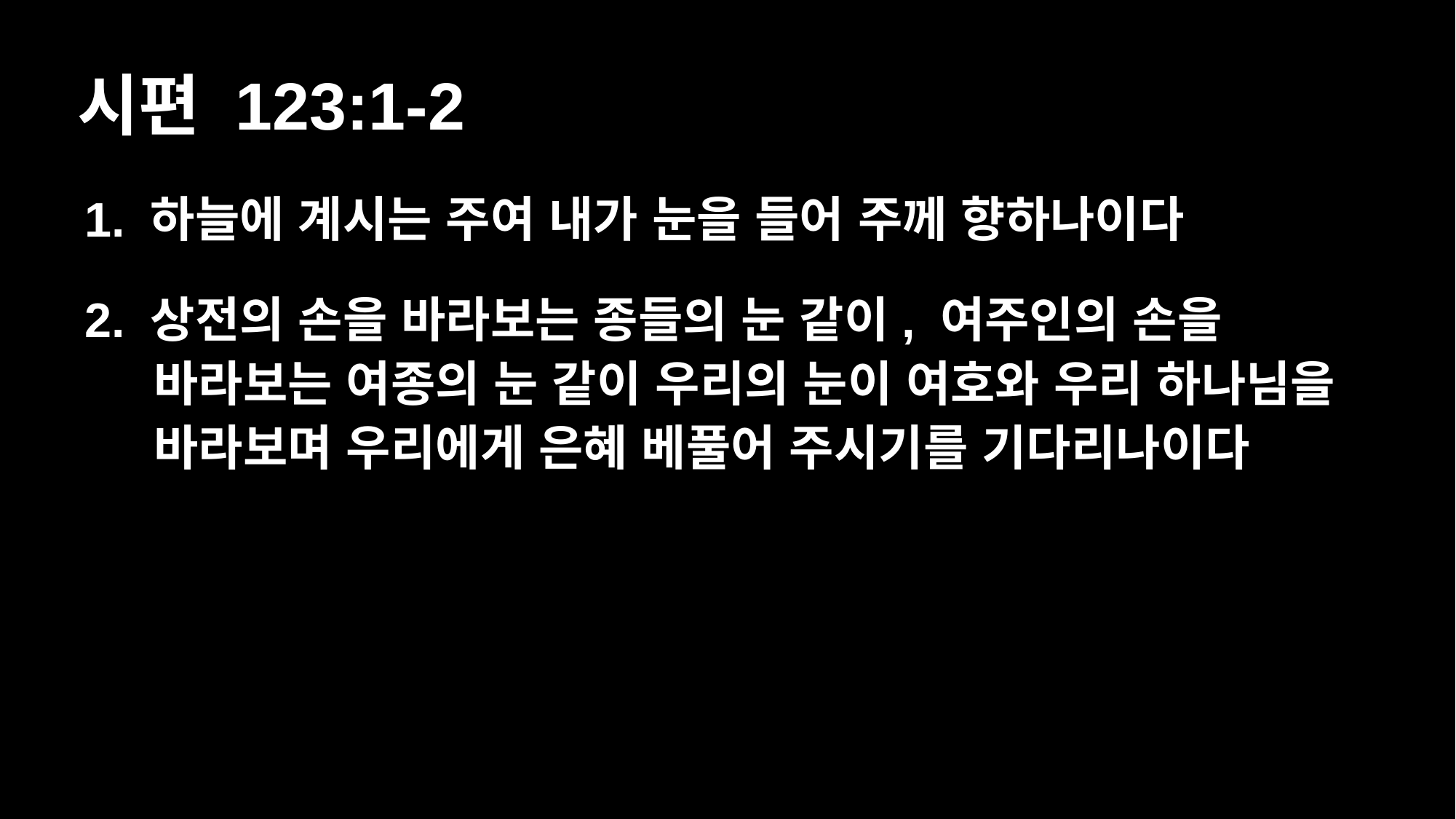

# 시편 123:1-2
1. 하늘에 계시는 주여 내가 눈을 들어 주께 향하나이다
2. 상전의 손을 바라보는 종들의 눈 같이, 여주인의 손을 바라보는 여종의 눈 같이 우리의 눈이 여호와 우리 하나님을 바라보며 우리에게 은혜 베풀어 주시기를 기다리나이다